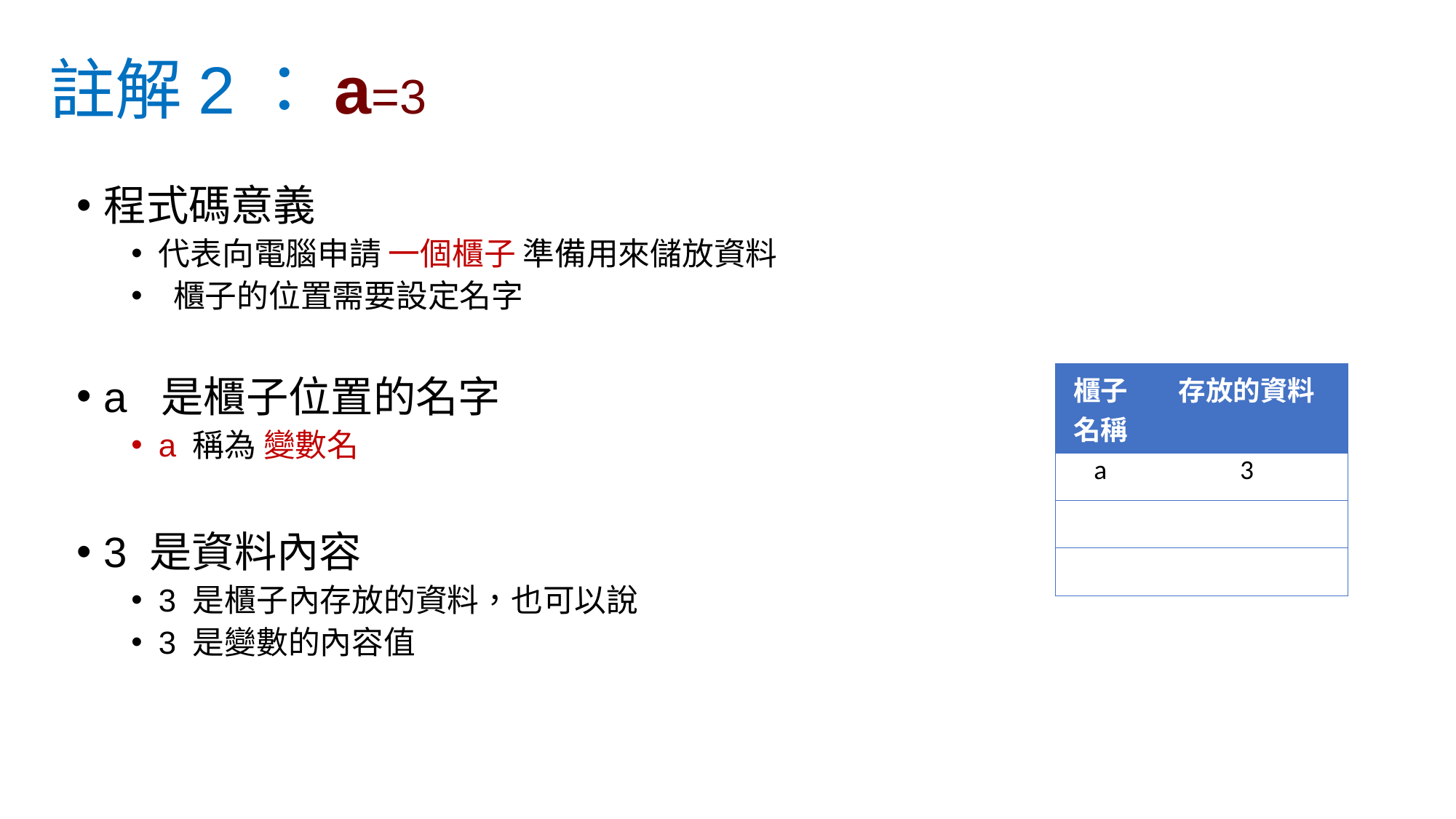

# 註解2：a=3
程式碼意義
代表向電腦申請 一個櫃子 準備用來儲放資料
 櫃子的位置需要設定名字

a  是櫃子位置的名字
a 稱為 變數名

3 是資料內容
3 是櫃子內存放的資料，也可以說
3 是變數的內容值
| 櫃子名稱 | 存放的資料 |
| --- | --- |
| a | 3 |
|  |  |
|  |  |